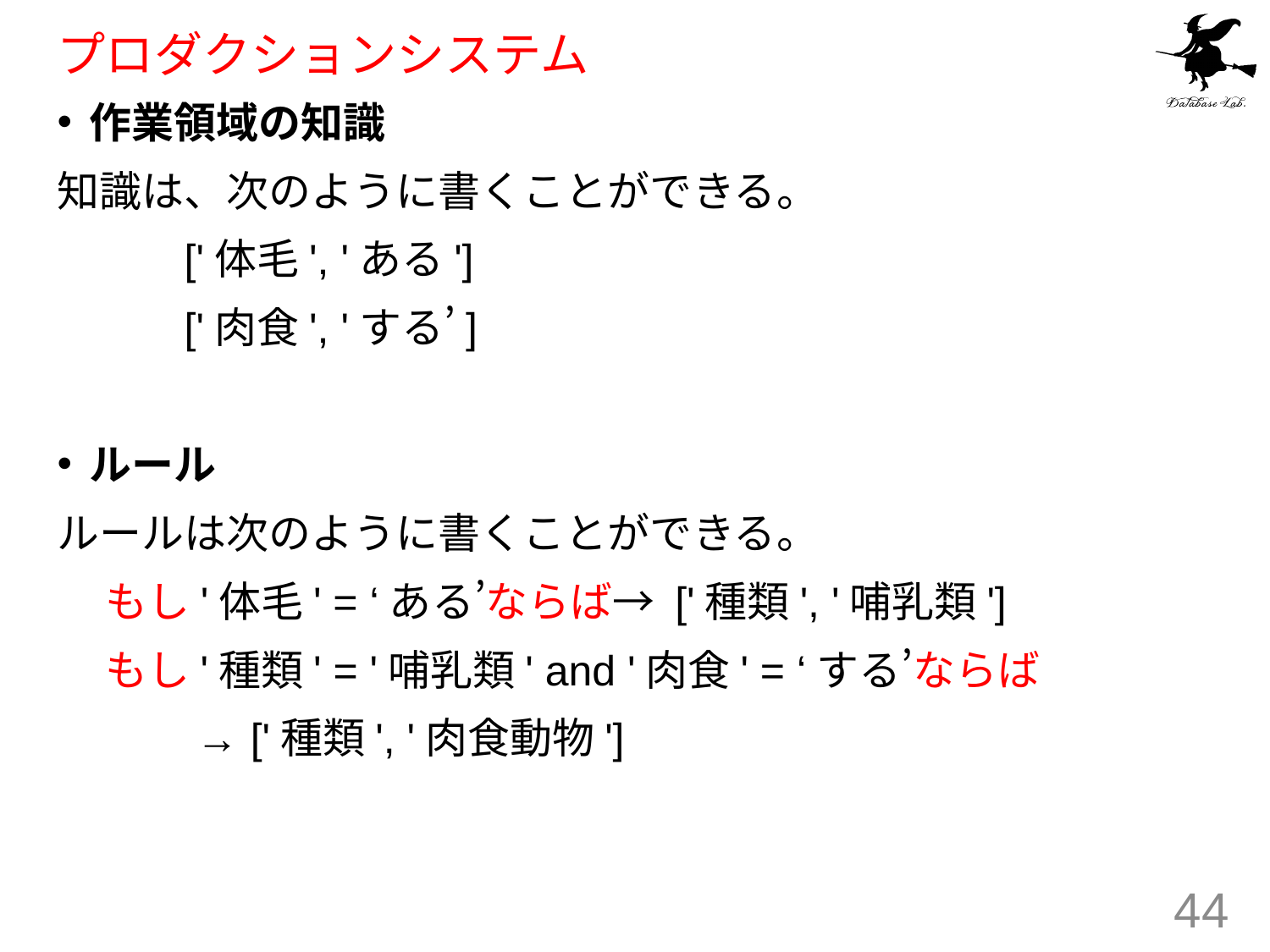

# プロダクションシステム
作業領域の知識
知識は、次のように書くことができる。
	['体毛', 'ある']
	['肉食', 'する’]

ルール
ルールは次のように書くことができる。
    もし'体毛' = ‘ある’ならば→ ['種類', '哺乳類']
    もし'種類' = '哺乳類' and '肉食' = ‘する’ならば
	 → ['種類', '肉食動物']

44